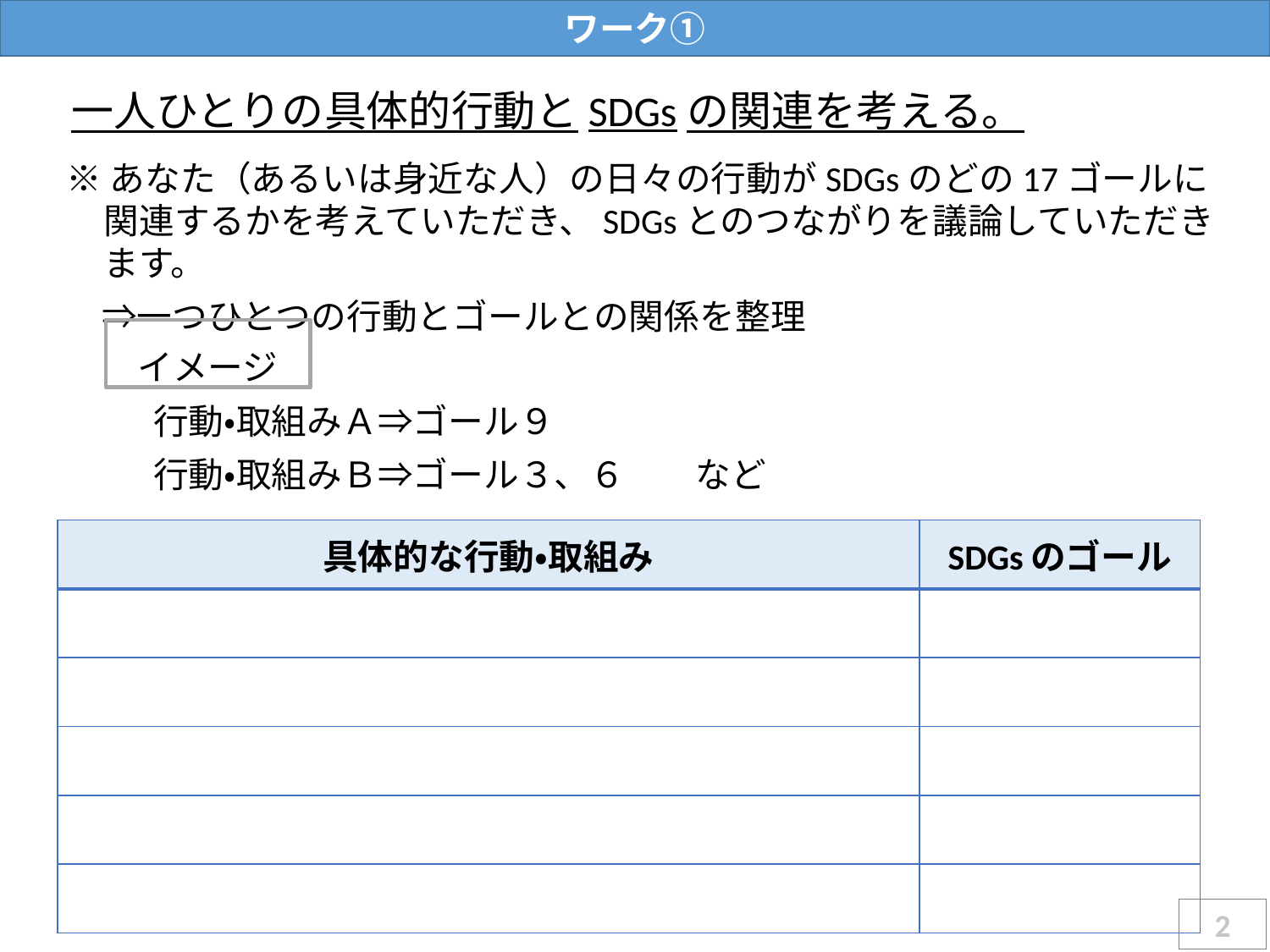

ワーク①
　一人ひとりの具体的行動とSDGsの関連を考える。
※あなた（あるいは身近な人）の日々の行動がSDGsのどの17ゴールに関連するかを考えていただき、SDGsとのつながりを議論していただきます。
　⇒一つひとつの行動とゴールとの関係を整理
イメージ
　行動・取組みＡ⇒ゴール９
　行動・取組みＢ⇒ゴール３、６　　など
| 具体的な行動・取組み | SDGsのゴール |
| --- | --- |
|  |  |
|  |  |
|  |  |
|  |  |
|  |  |
2